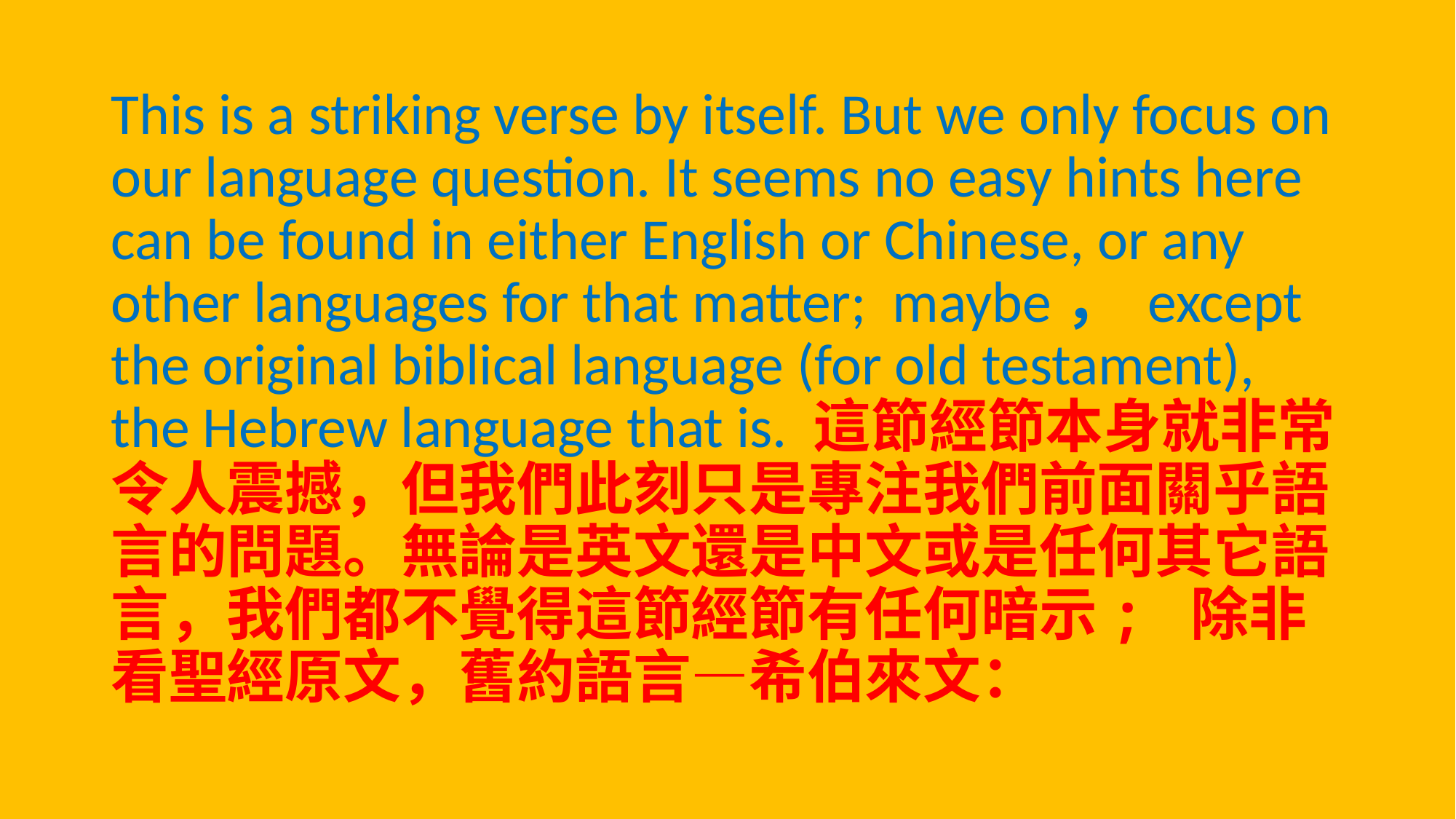

# This is a striking verse by itself. But we only focus on our language question. It seems no easy hints here can be found in either English or Chinese, or any other languages for that matter;  maybe， except the original biblical language (for old testament), the Hebrew language that is. 這節經節本身就非常令人震撼，但我們此刻只是專注我們前面關乎語言的問題。無論是英文還是中文或是任何其它語言，我們都不覺得這節經節有任何暗示; 除非看聖經原文，舊約語言—希伯來文：